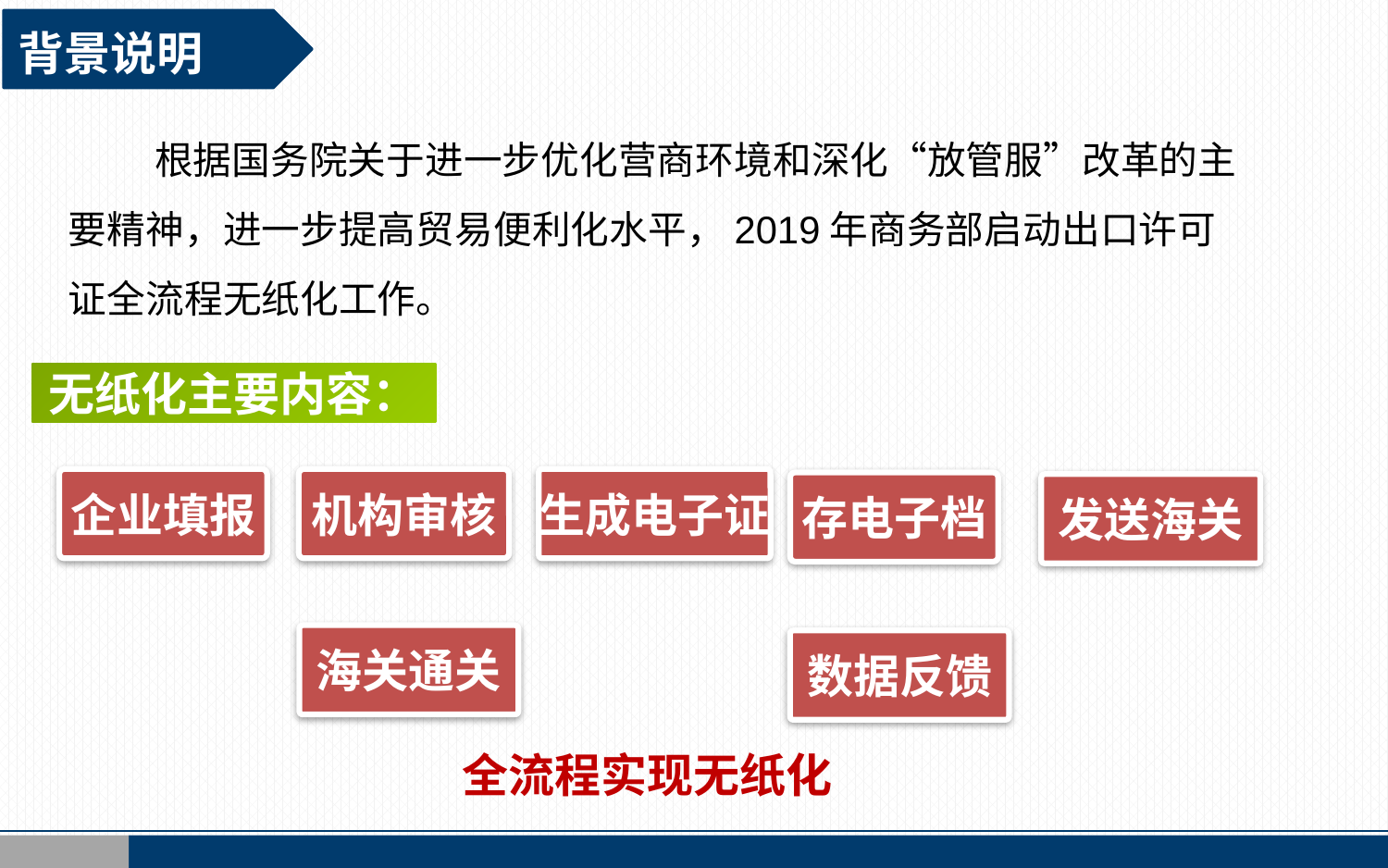

背景说明
         根据国务院关于进一步优化营商环境和深化“放管服”改革的主要精神，进一步提高贸易便利化水平，2019年商务部启动出口许可证全流程无纸化工作。

无纸化主要内容：
企业填报
机构审核
生成电子证
存电子档
发送海关
海关通关
数据反馈
全流程实现无纸化